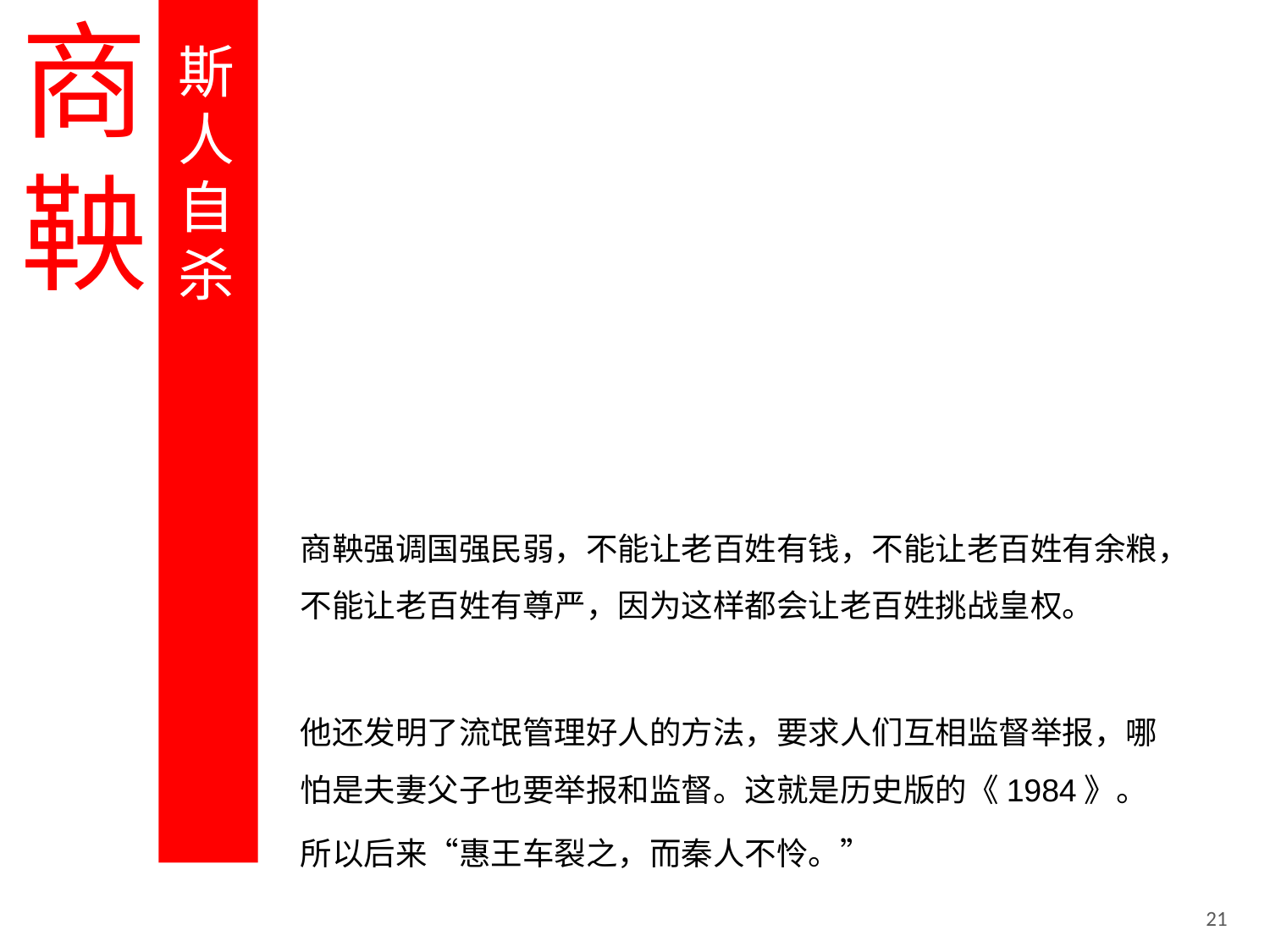

商鞅
斯人自杀
商鞅强调国强民弱，不能让老百姓有钱，不能让老百姓有余粮，不能让老百姓有尊严，因为这样都会让老百姓挑战皇权。

他还发明了流氓管理好人的方法，要求人们互相监督举报，哪怕是夫妻父子也要举报和监督。这就是历史版的《1984》。
所以后来“惠王车裂之，而秦人不怜。”
21